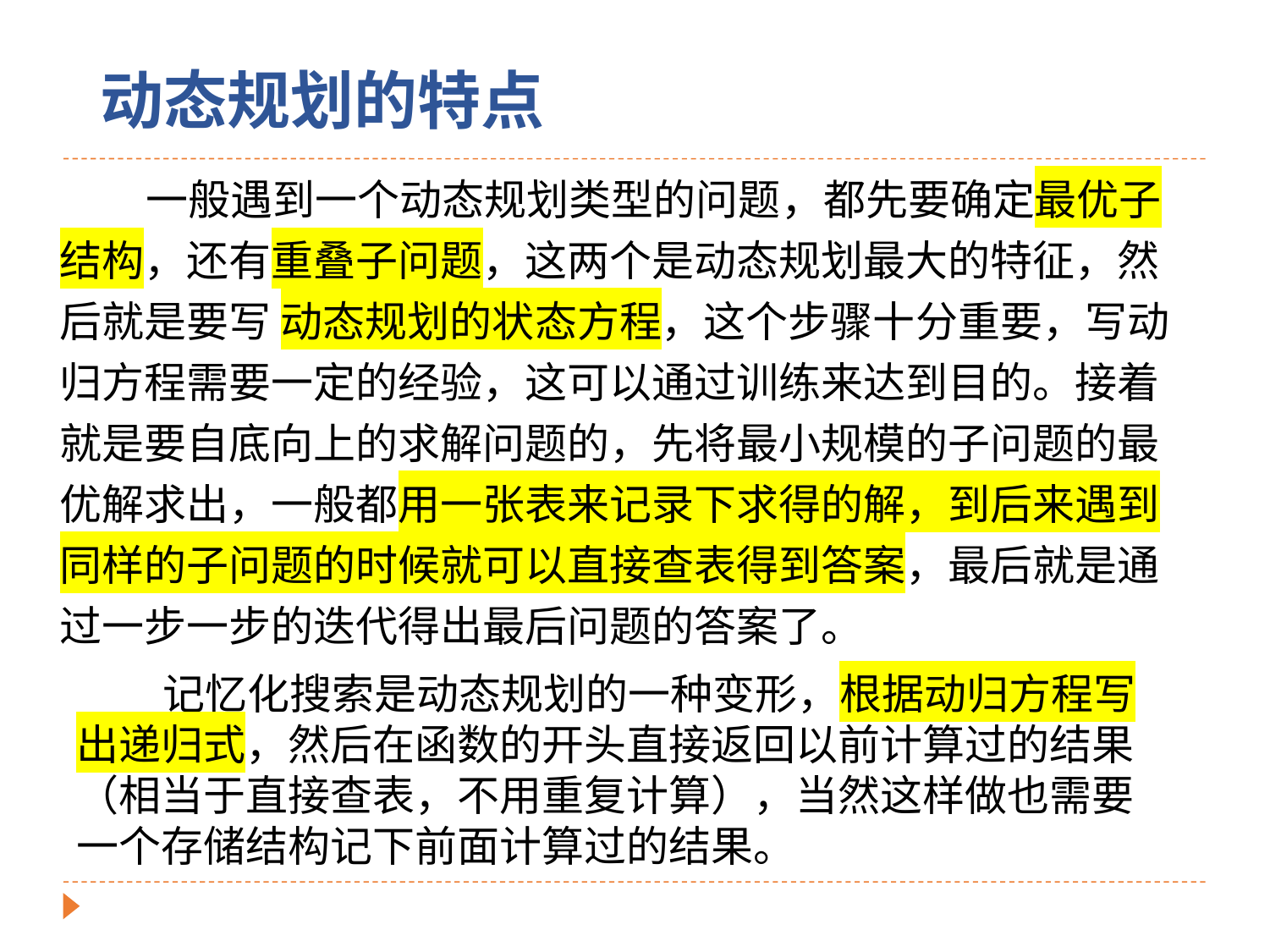

动态规划的特点
        一般遇到一个动态规划类型的问题，都先要确定最优子结构，还有重叠子问题，这两个是动态规划最大的特征，然后就是要写 动态规划的状态方程，这个步骤十分重要，写动归方程需要一定的经验，这可以通过训练来达到目的。接着就是要自底向上的求解问题的，先将最小规模的子问题的最优解求出，一般都用一张表来记录下求得的解，到后来遇到同样的子问题的时候就可以直接查表得到答案，最后就是通过一步一步的迭代得出最后问题的答案了。
        记忆化搜索是动态规划的一种变形，根据动归方程写出递归式，然后在函数的开头直接返回以前计算过的结果（相当于直接查表，不用重复计算），当然这样做也需要一个存储结构记下前面计算过的结果。